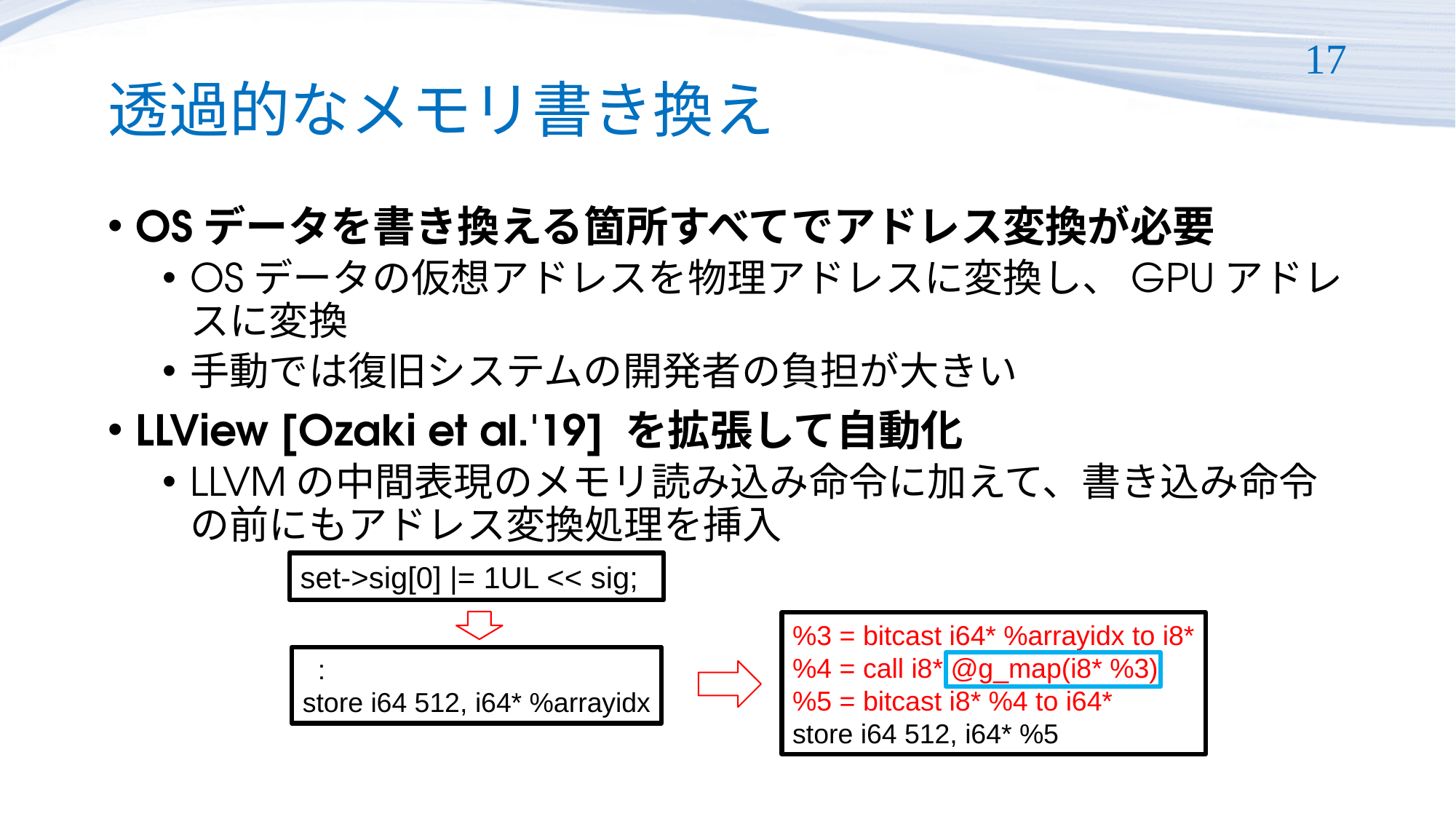

# 透過的なメモリ書き換え
17
OSデータを書き換える箇所すべてでアドレス変換が必要
OSデータの仮想アドレスを物理アドレスに変換し、GPUアドレスに変換
手動では復旧システムの開発者の負担が大きい
LLView [Ozaki et al.'19] を拡張して自動化
LLVMの中間表現のメモリ読み込み命令に加えて、書き込み命令の前にもアドレス変換処理を挿入

set->sig[0] |= 1UL << sig;

%3 = bitcast i64* %arrayidx to i8*
%4 = call i8* @g_map(i8* %3)
%5 = bitcast i8* %4 to i64*
store i64 512, i64* %5
  :
store i64 512, i64* %arrayidx